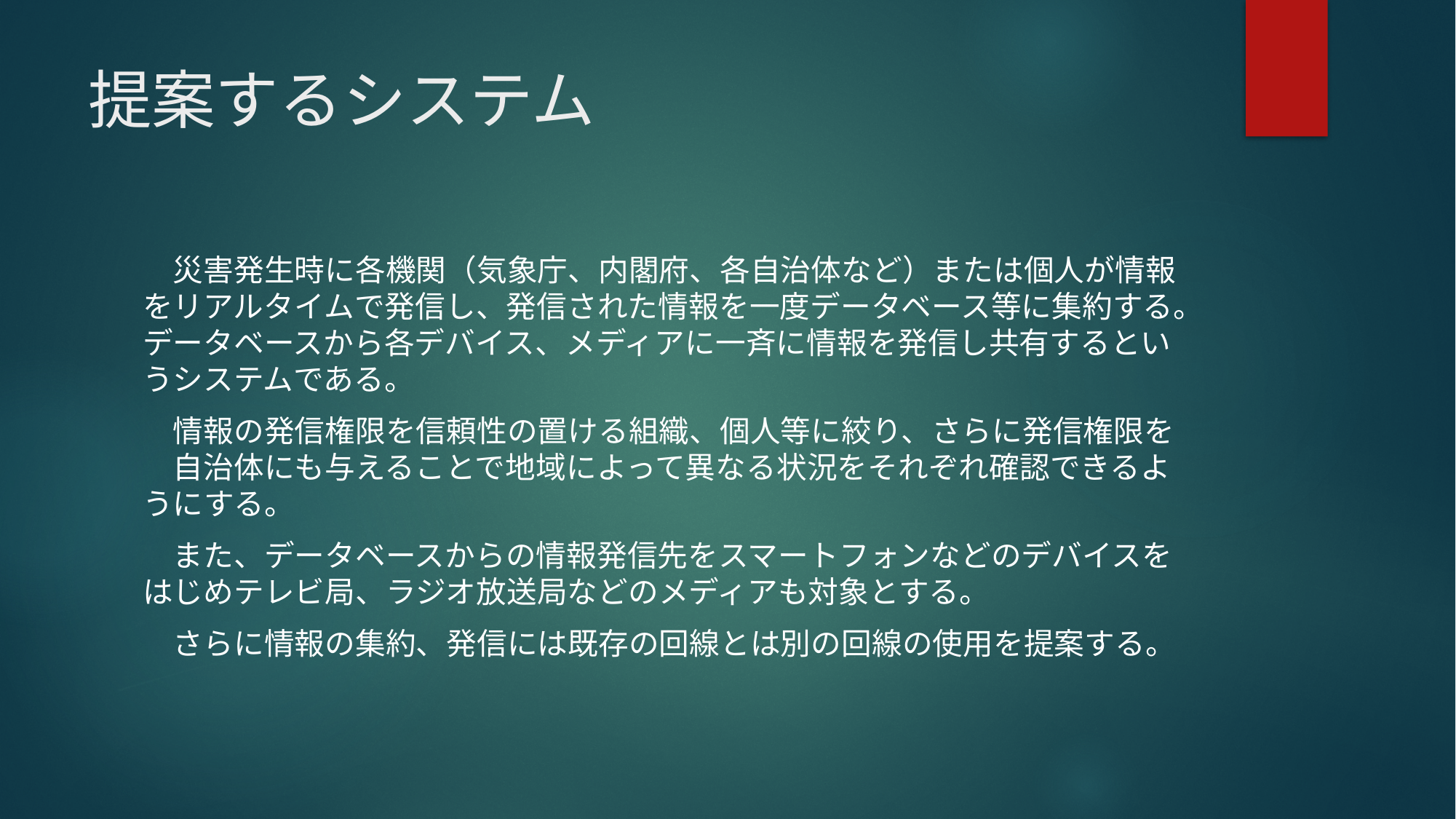

# 提案するシステム
　災害発生時に各機関（気象庁、内閣府、各自治体など）または個人が情報をリアルタイムで発信し、発信された情報を一度データベース等に集約する。データベースから各デバイス、メディアに一斉に情報を発信し共有するというシステムである。
　情報の発信権限を信頼性の置ける組織、個人等に絞り、さらに発信権限を　自治体にも与えることで地域によって異なる状況をそれぞれ確認できるようにする。
　また、データベースからの情報発信先をスマートフォンなどのデバイスをはじめテレビ局、ラジオ放送局などのメディアも対象とする。
　さらに情報の集約、発信には既存の回線とは別の回線の使用を提案する。